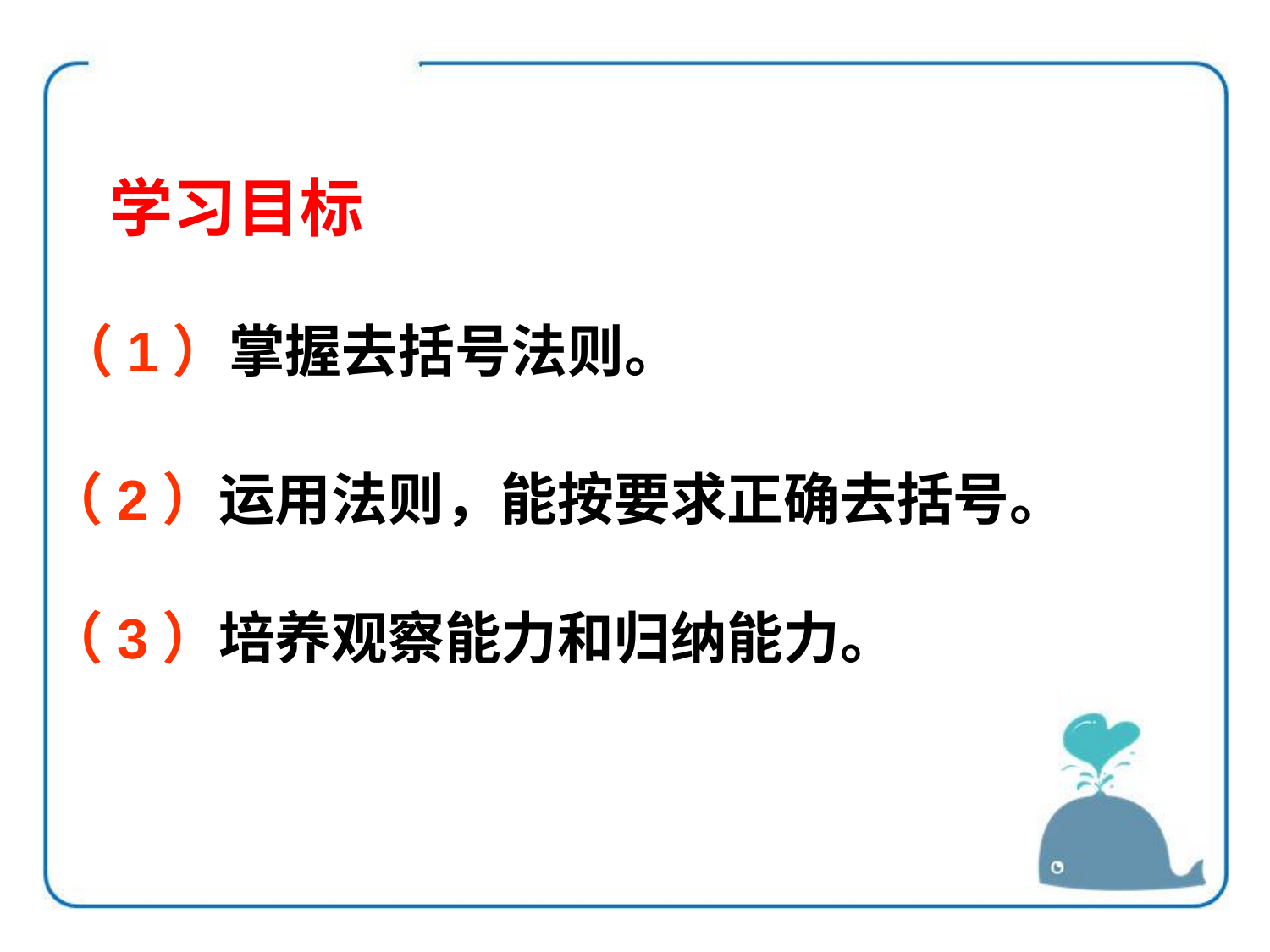

学习目标
（1）掌握去括号法则。
（2）运用法则，能按要求正确去括号。
（3）培养观察能力和归纳能力。